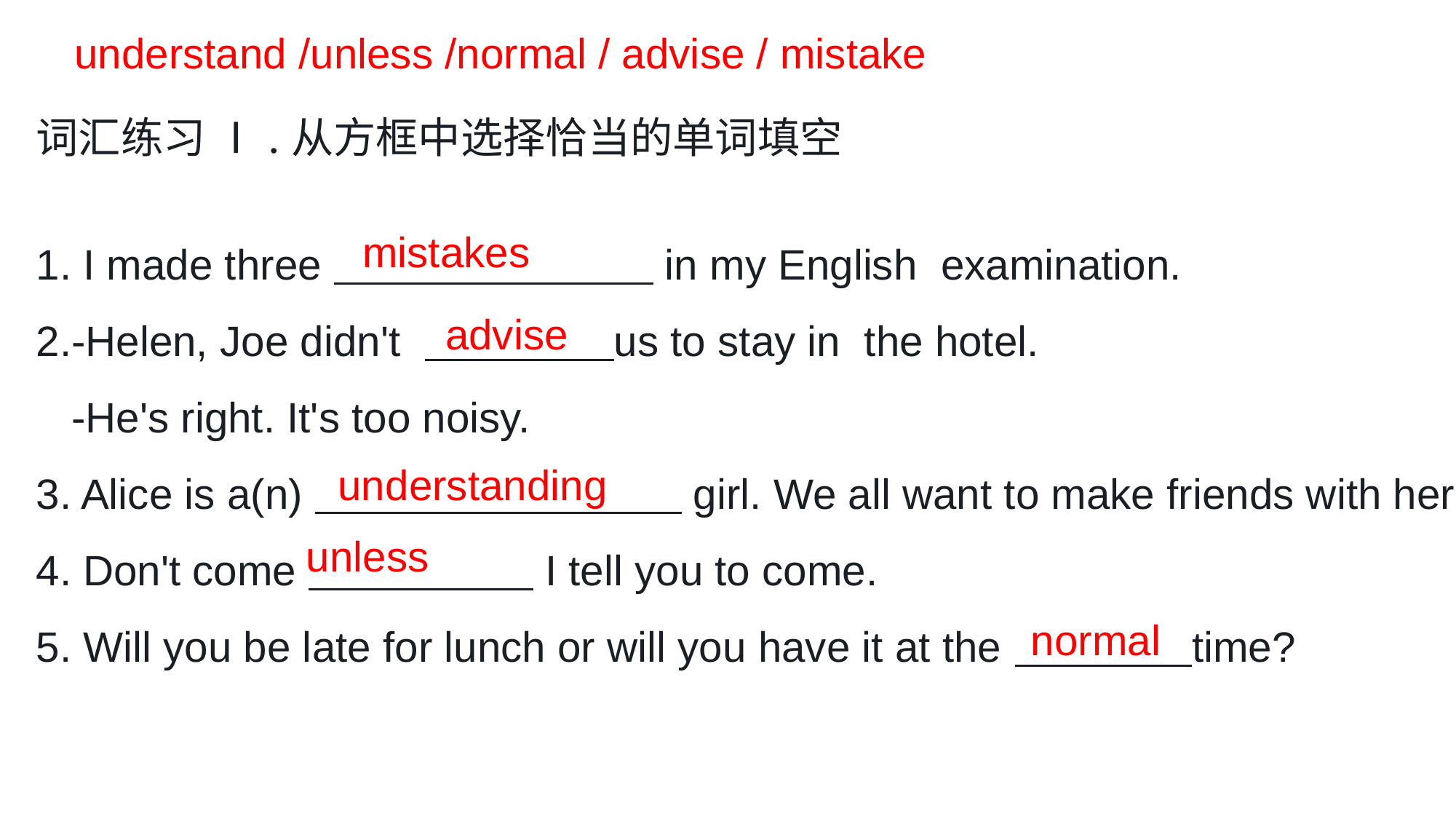

understand /unless /normal / advise / mistake
词汇练习 Ⅰ.从方框中选择恰当的单词填空
1. I made three                             in my English  examination.
2.-Helen, Joe didn't                  us to stay in  the hotel.
   -He's right. It's too noisy.
3. Alice is a(n)                                 girl. We all want to make friends with her.
4. Don't come                     I tell you to come.
5. Will you be late for lunch or will you have it at the                time?
mistakes
advise
understanding
unless
normal